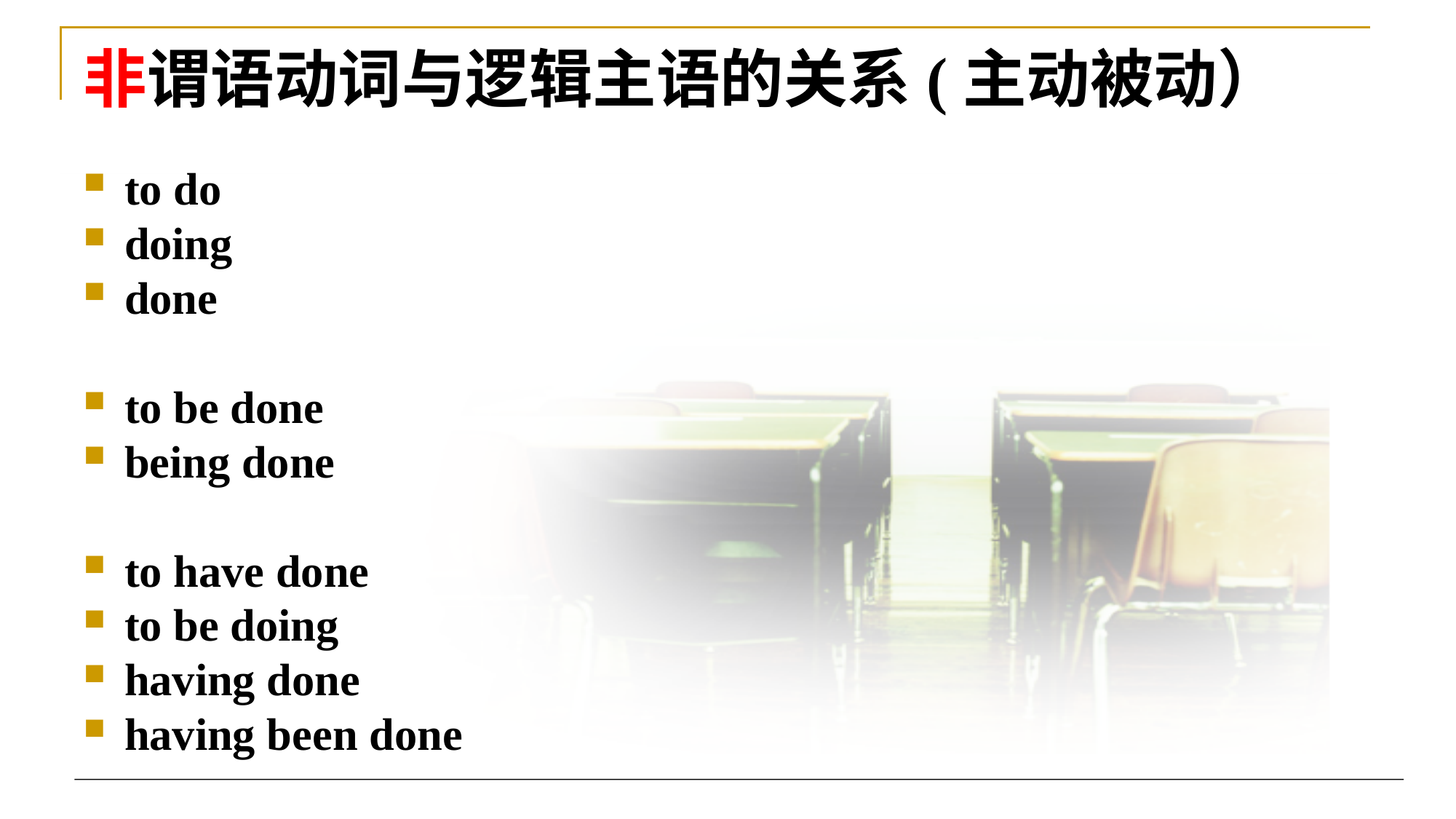

# 非谓语动词与逻辑主语的关系(主动被动）
to do
doing
done

to be done
being done

to have done
to be doing
having done
having been done